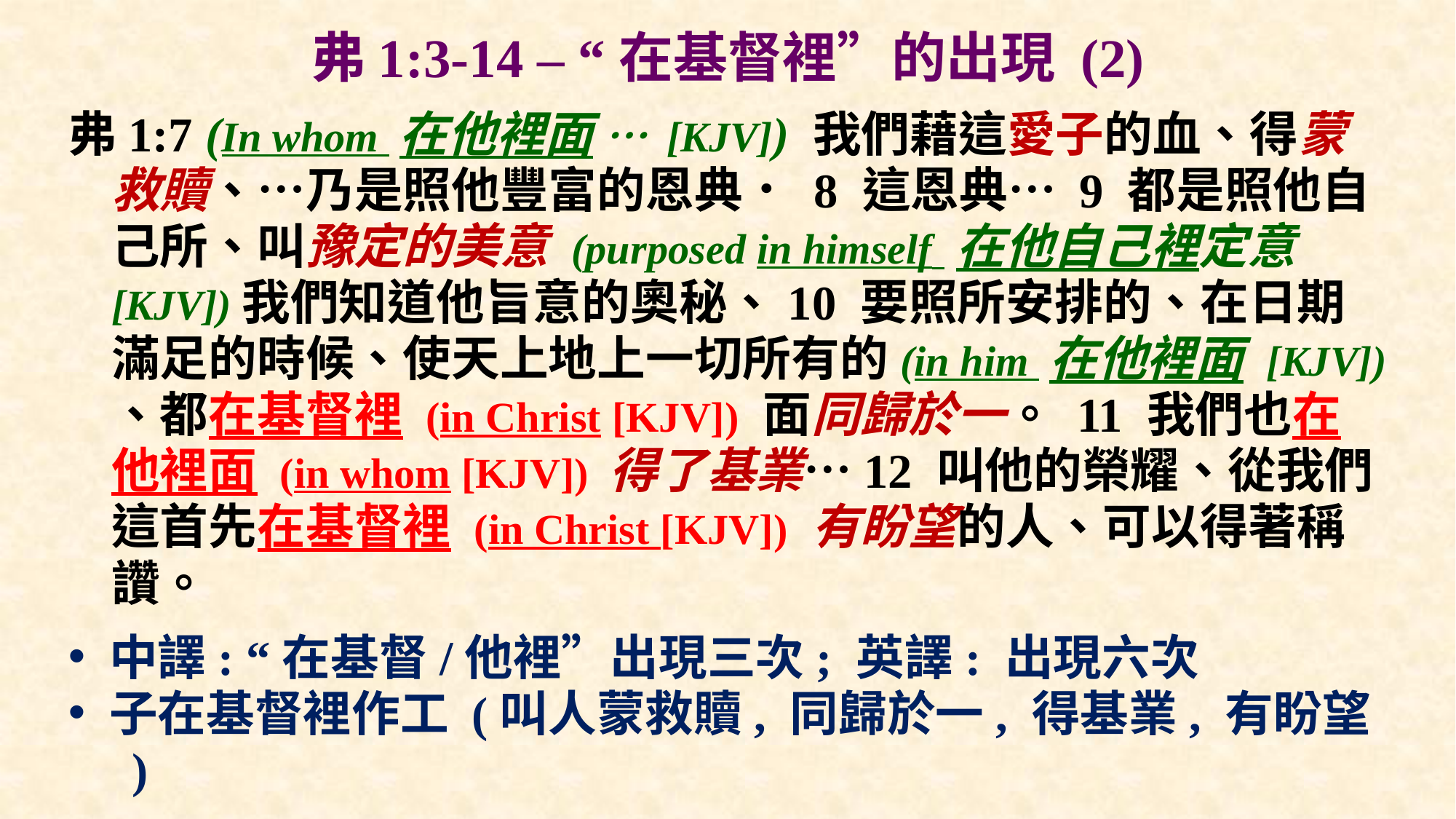

# 弗1:3-14 – “在基督裡”的出現 (2)
弗1:7 (In whom 在他裡面 … [KJV]) 我們藉這愛子的血、得蒙救贖、…乃是照他豐富的恩典． 8 這恩典… 9 都是照他自己所、叫豫定的美意 (purposed in himself 在他自己裡定意 [KJV])我們知道他旨意的奧秘、10 要照所安排的、在日期滿足的時候、使天上地上一切所有的(in him 在他裡面 [KJV]) 、都在基督裡 (in Christ [KJV]) 面同歸於一。 11 我們也在他裡面 (in whom [KJV]) 得了基業…12 叫他的榮耀、從我們這首先在基督裡 (in Christ [KJV]) 有盼望的人、可以得著稱讚。
中譯: “在基督/他裡”出現三次; 英譯: 出現六次
子在基督裡作工 (叫人蒙救贖, 同歸於一, 得基業, 有盼望 )